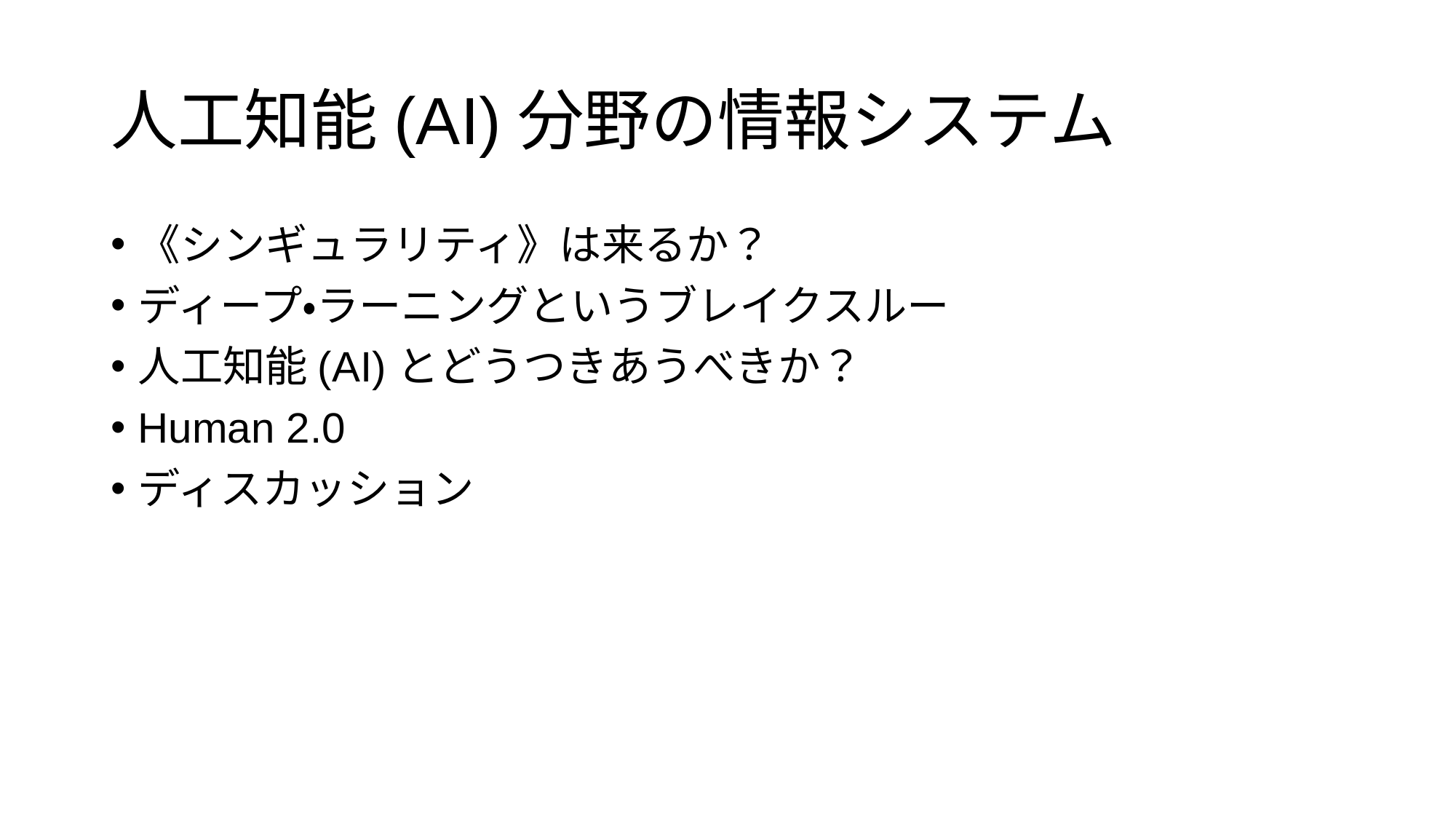

# 人工知能(AI)分野の情報システム
《シンギュラリティ》は来るか？
ディープ・ラーニングというブレイクスルー
人工知能(AI)とどうつきあうべきか？
Human 2.0
ディスカッション